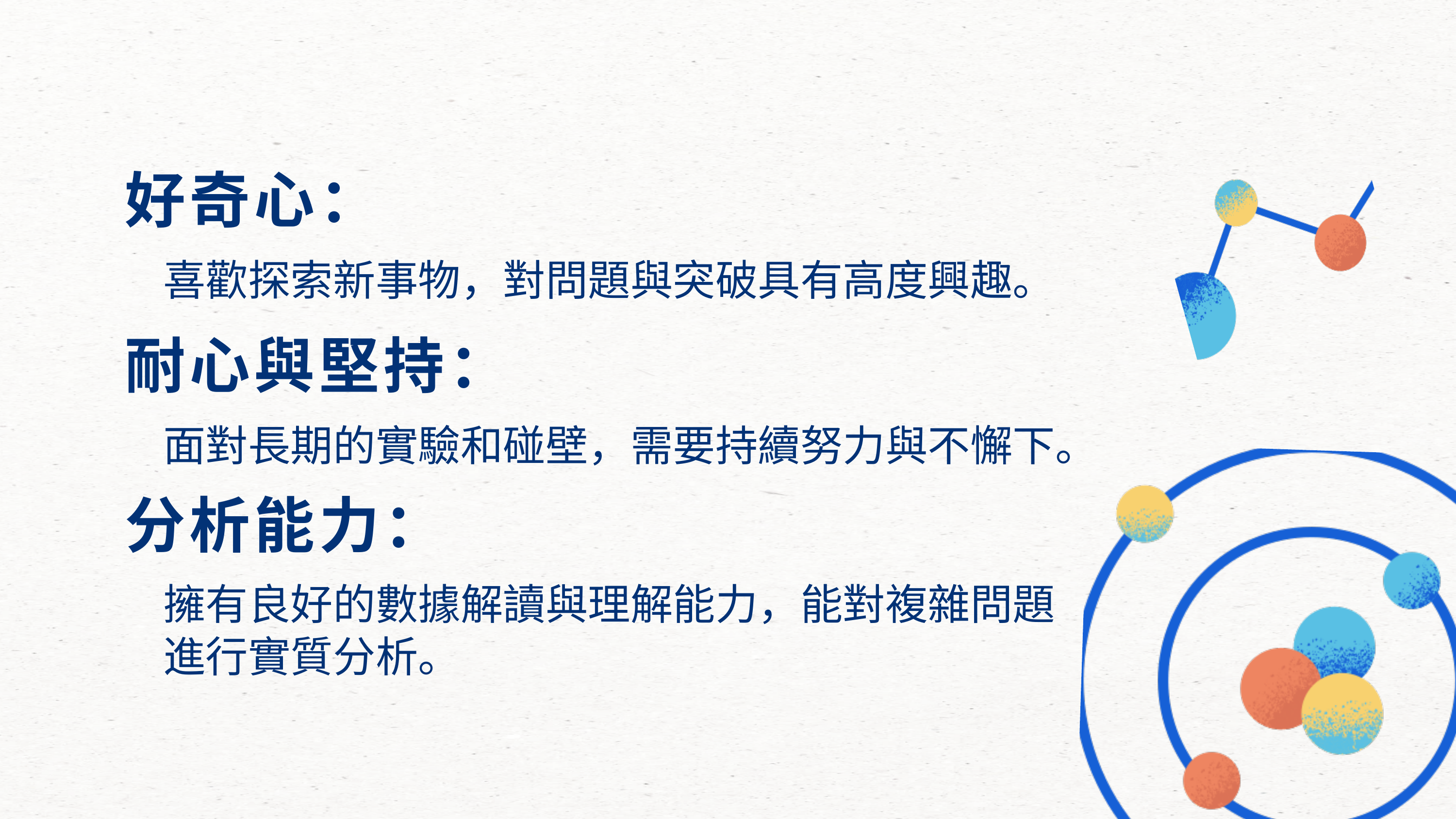

好奇心：
喜歡探索新事物，對問題與突破具有高度興趣。
耐心與堅持：
面對長期的實驗和碰壁，需要持續努力與不懈下。

分析能力：
擁有良好的數據解讀與理解能力，能對複雜問題進行實質分析。